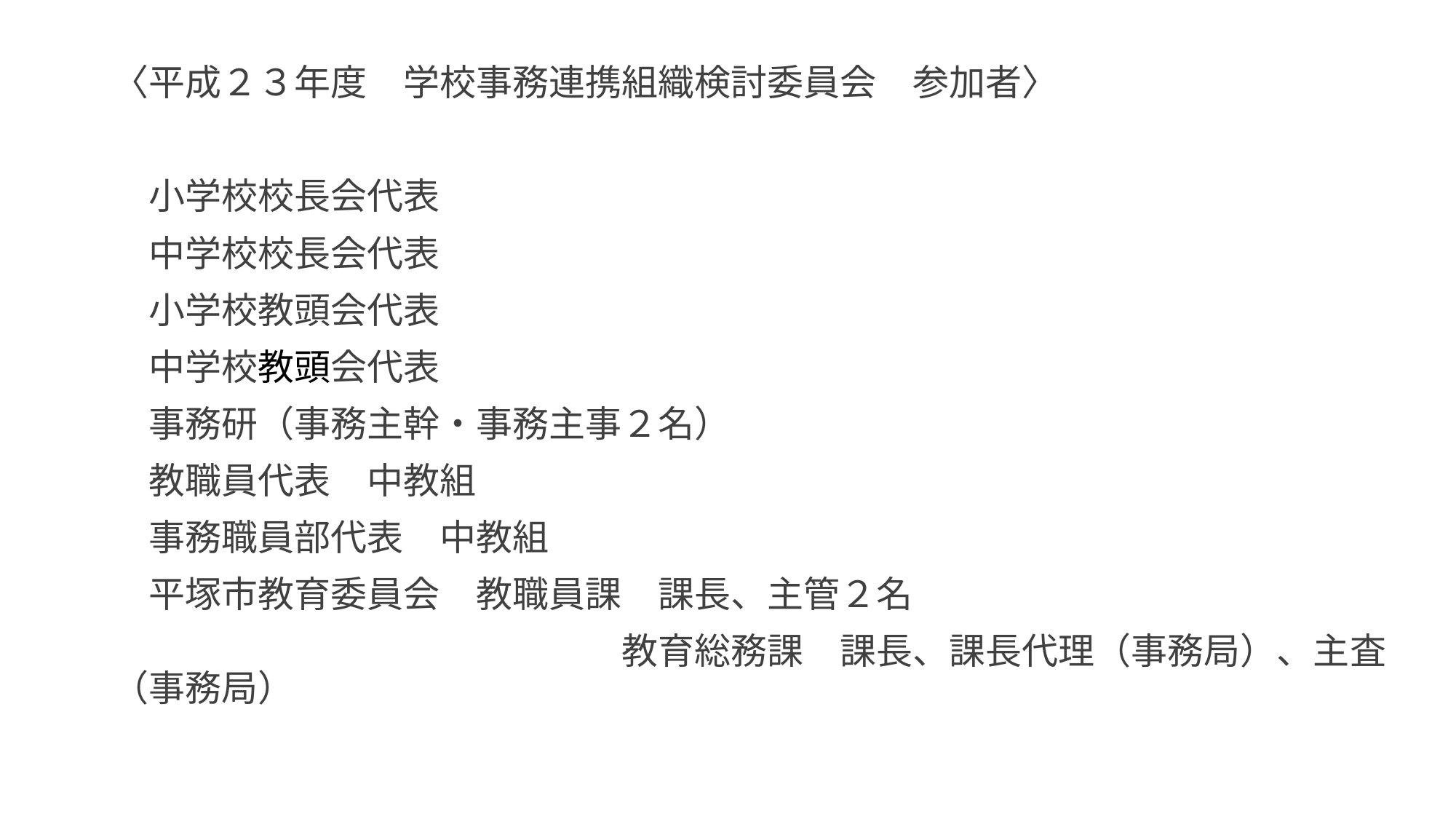

〈平成２３年度　学校事務連携組織検討委員会　参加者〉

　小学校校長会代表
　中学校校長会代表
　小学校教頭会代表
　中学校教頭会代表
　事務研（事務主幹・事務主事２名）
　教職員代表　中教組
　事務職員部代表　中教組
　平塚市教育委員会　教職員課　課長、主管２名
　　　　　　　　　　　　　　教育総務課　課長、課長代理（事務局）、主査（事務局）